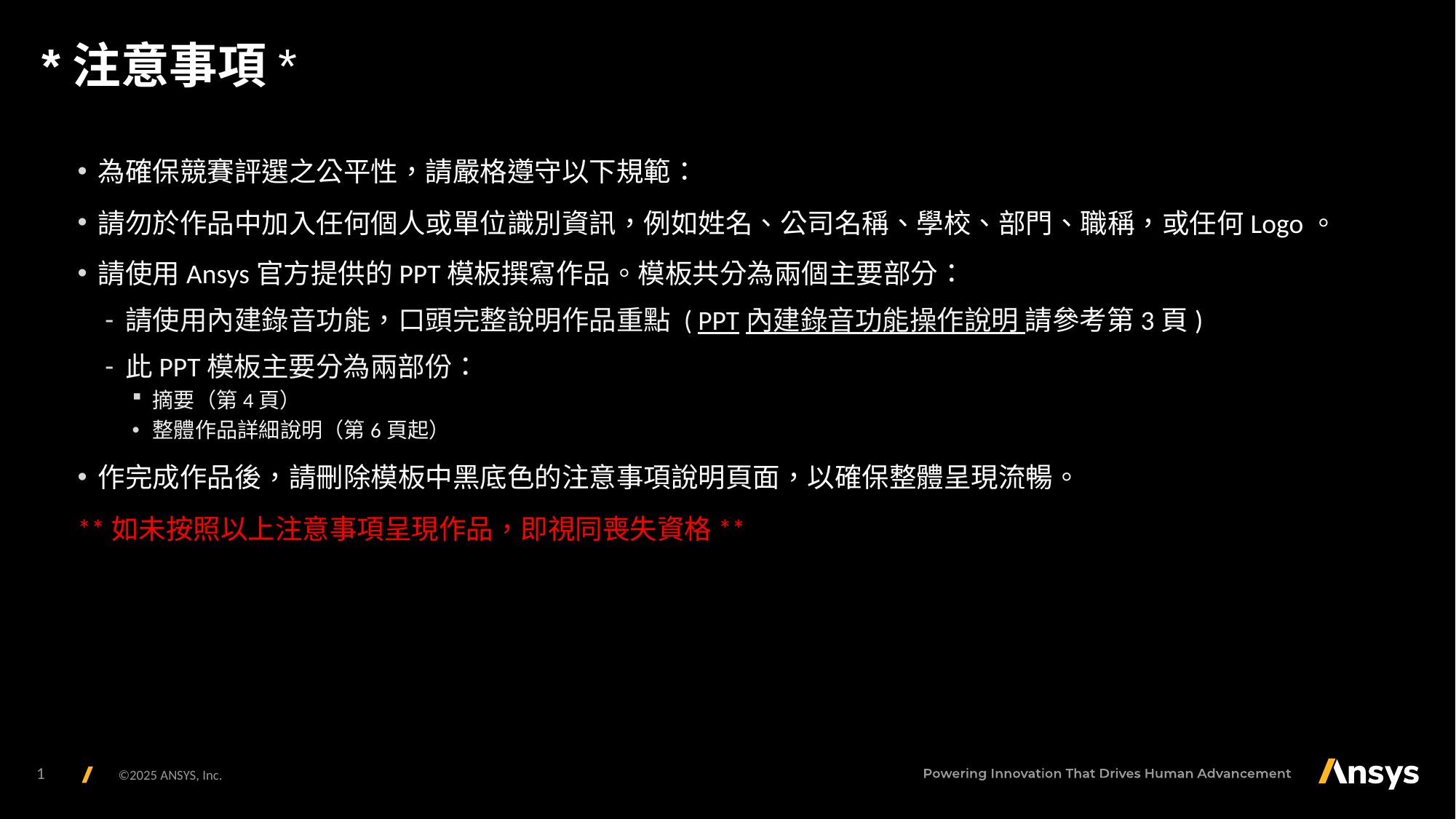

# *注意事項*
為確保競賽評選之公平性，請嚴格遵守以下規範：
請勿於作品中加入任何個人或單位識別資訊，例如姓名、公司名稱、學校、部門、職稱，或任何Logo。
請使用Ansys官方提供的PPT模板撰寫作品。模板共分為兩個主要部分：
請使用內建錄音功能，口頭完整說明作品重點 ( PPT內建錄音功能操作說明 請參考第3頁)
此PPT模板主要分為兩部份：
摘要（第4頁）
整體作品詳細說明（第6頁起）
作完成作品後，請刪除模板中黑底色的注意事項說明頁面，以確保整體呈現流暢。
**如未按照以上注意事項呈現作品，即視同喪失資格**